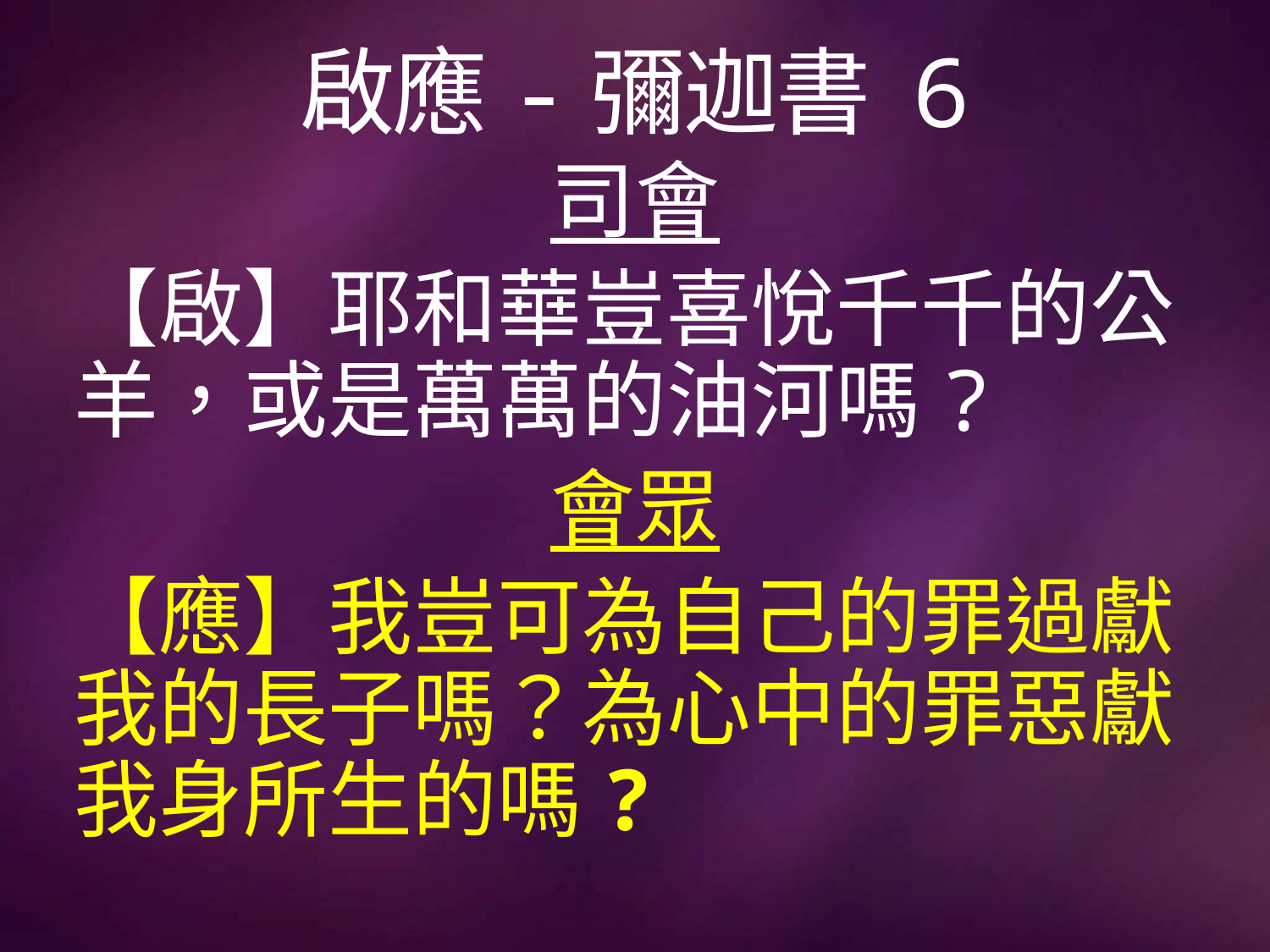

# 啟應-彌迦書 6
司會
【啟】耶和華豈喜悅千千的公羊，或是萬萬的油河嗎?
會眾
【應】我豈可為自己的罪過獻我的長子嗎？為心中的罪惡獻我身所生的嗎?